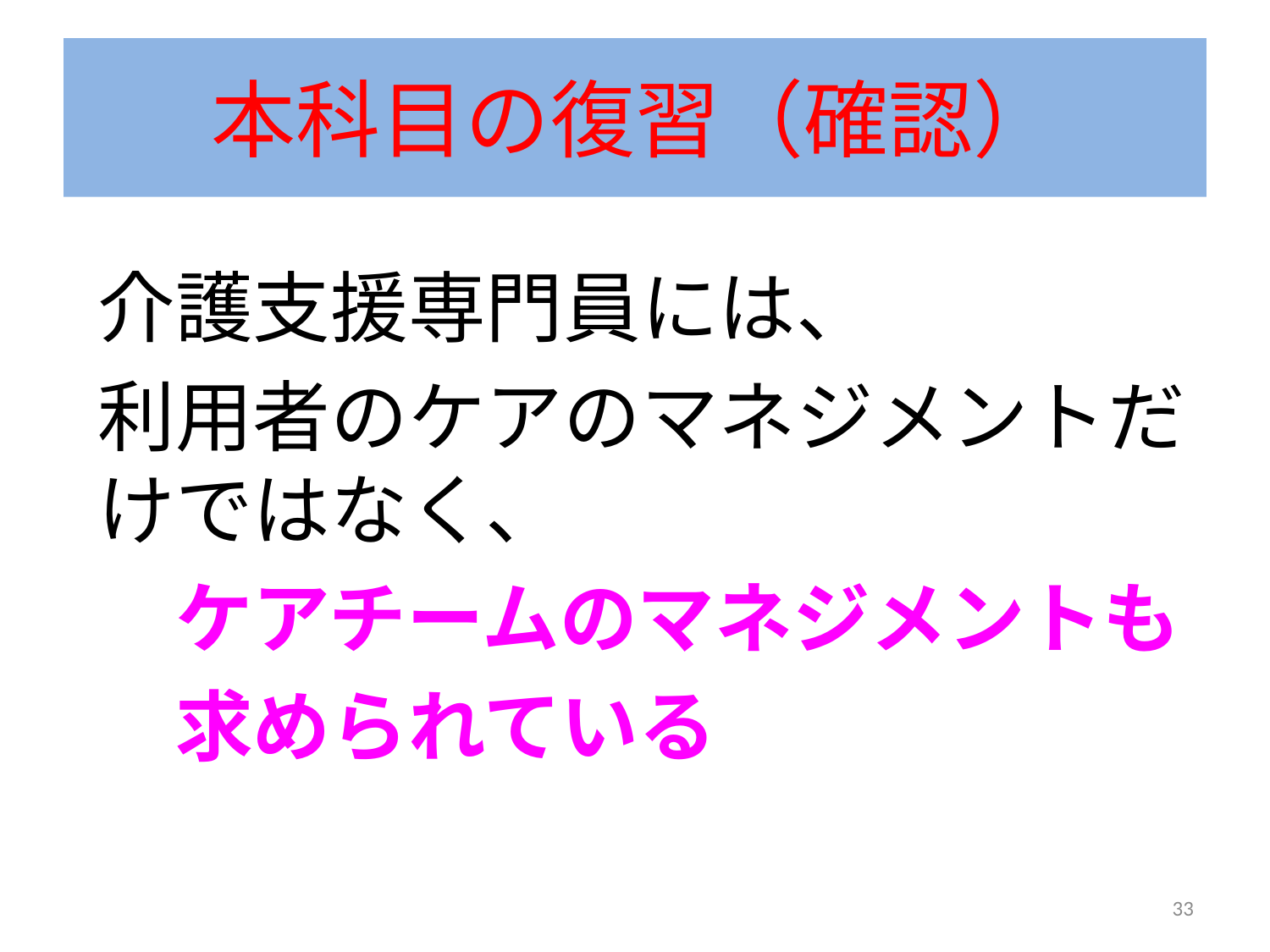

# 本科目の復習（確認）
介護支援専門員には、
利用者のケアのマネジメントだけではなく、
　ケアチームのマネジメントも
　求められている
33